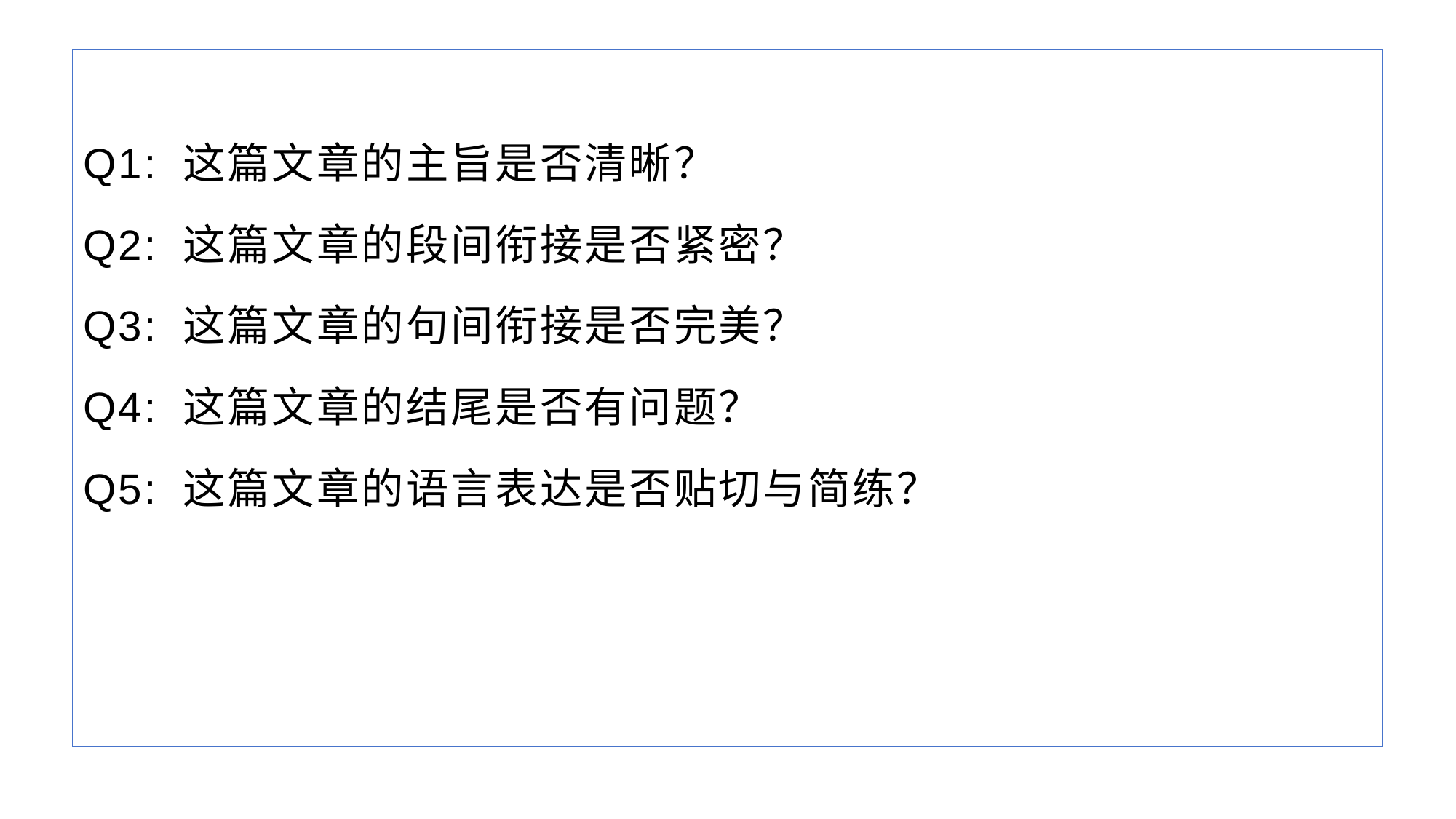

Q1: 这篇文章的主旨是否清晰？
Q2: 这篇文章的段间衔接是否紧密？
Q3: 这篇文章的句间衔接是否完美？
Q4: 这篇文章的结尾是否有问题？
Q5: 这篇文章的语言表达是否贴切与简练？